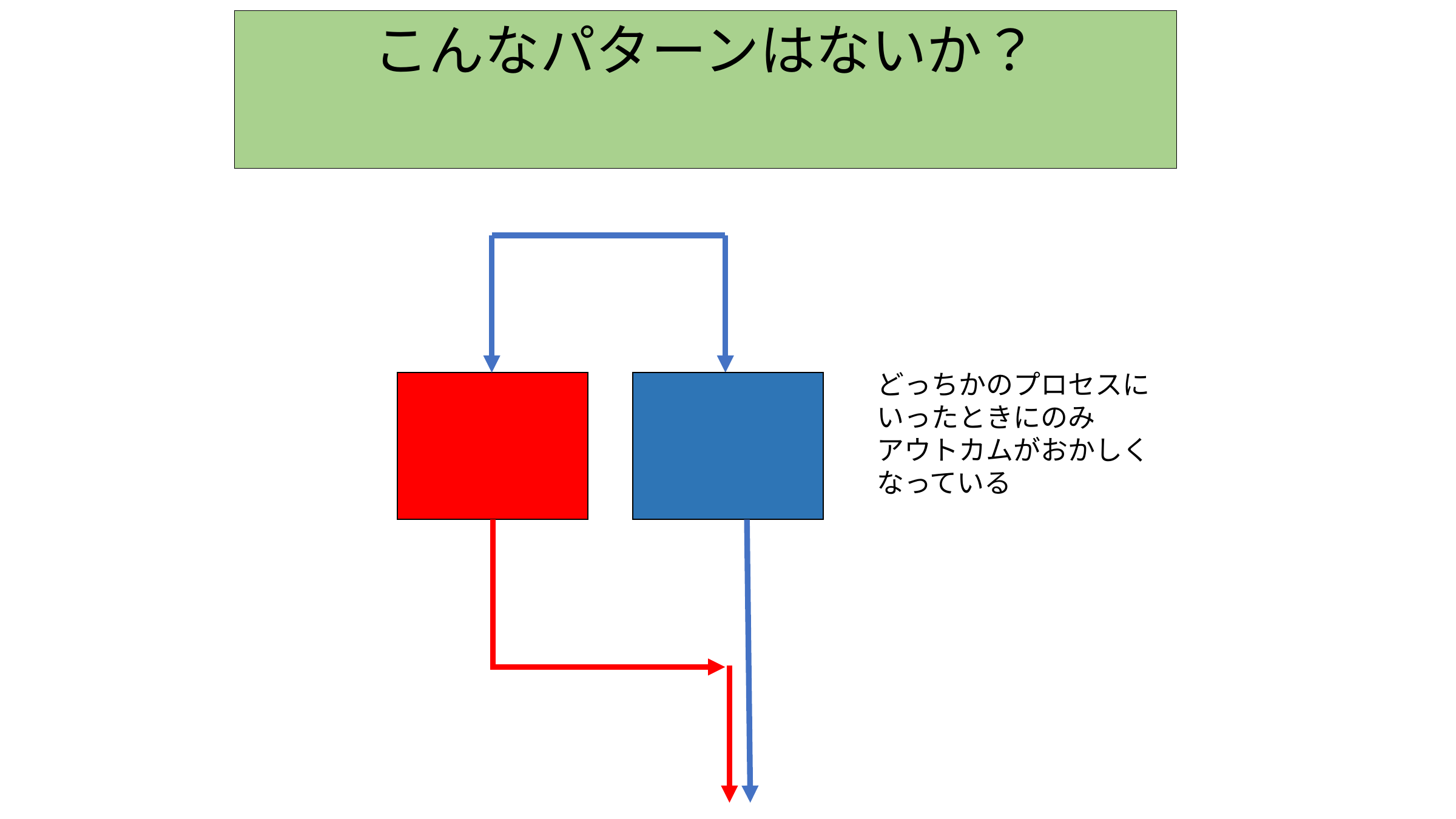

138
# こんなパターンはないか？

どっちかのプロセスに
いったときにのみ
アウトカムがおかしくなっている